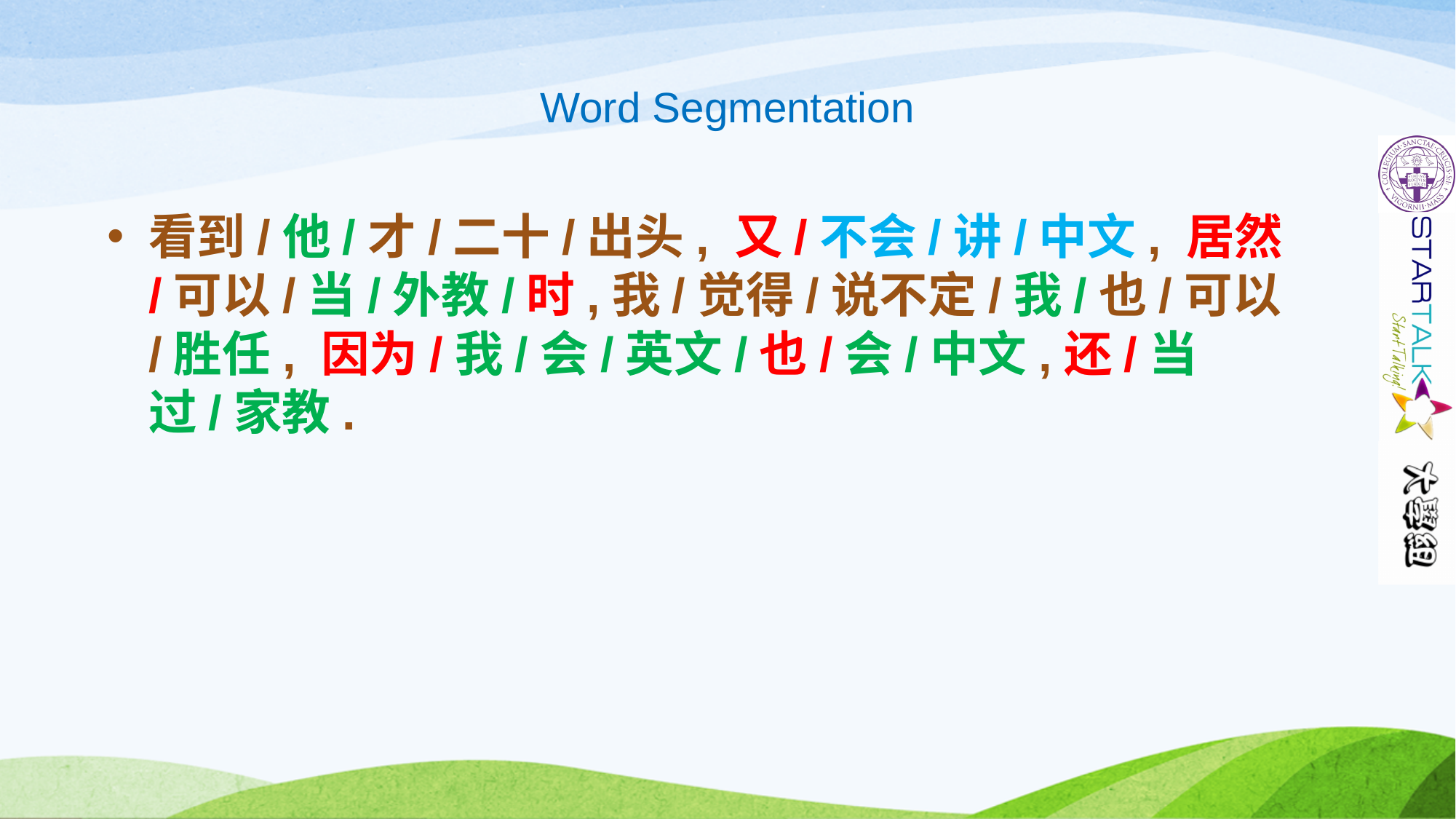

# Word Segmentation
看到/他/才/二十/出头, 又/不会/讲/中文, 居然/可以/当/外教/时,我/觉得/说不定/我/也/可以/胜任, 因为/我/会/英文/也/会/中文,还/当过/家教.